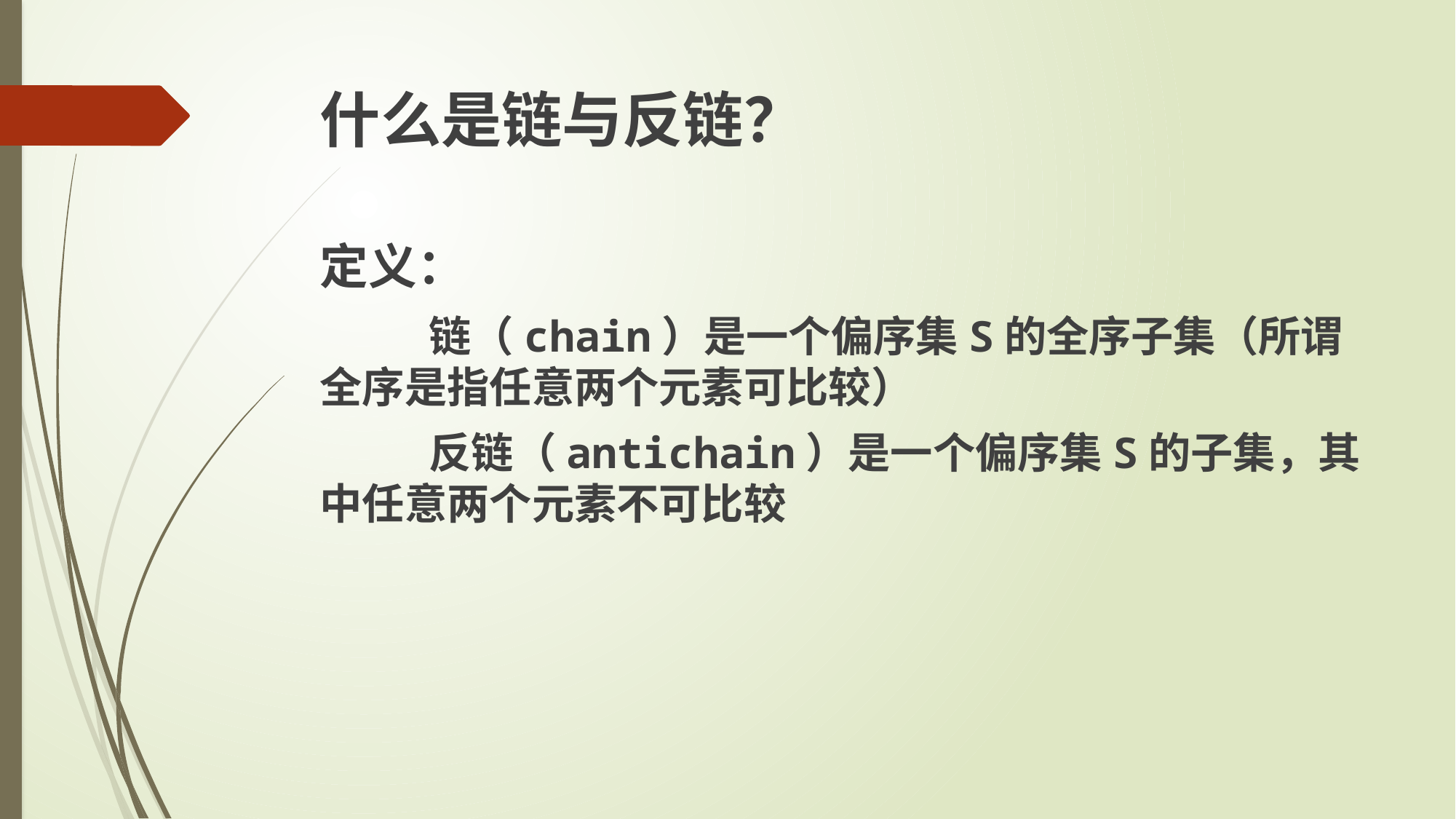

什么是链与反链？

定义：
	链（chain）是一个偏序集S的全序子集（所谓全序是指任意两个元素可比较）
	反链（antichain）是一个偏序集S的子集，其中任意两个元素不可比较